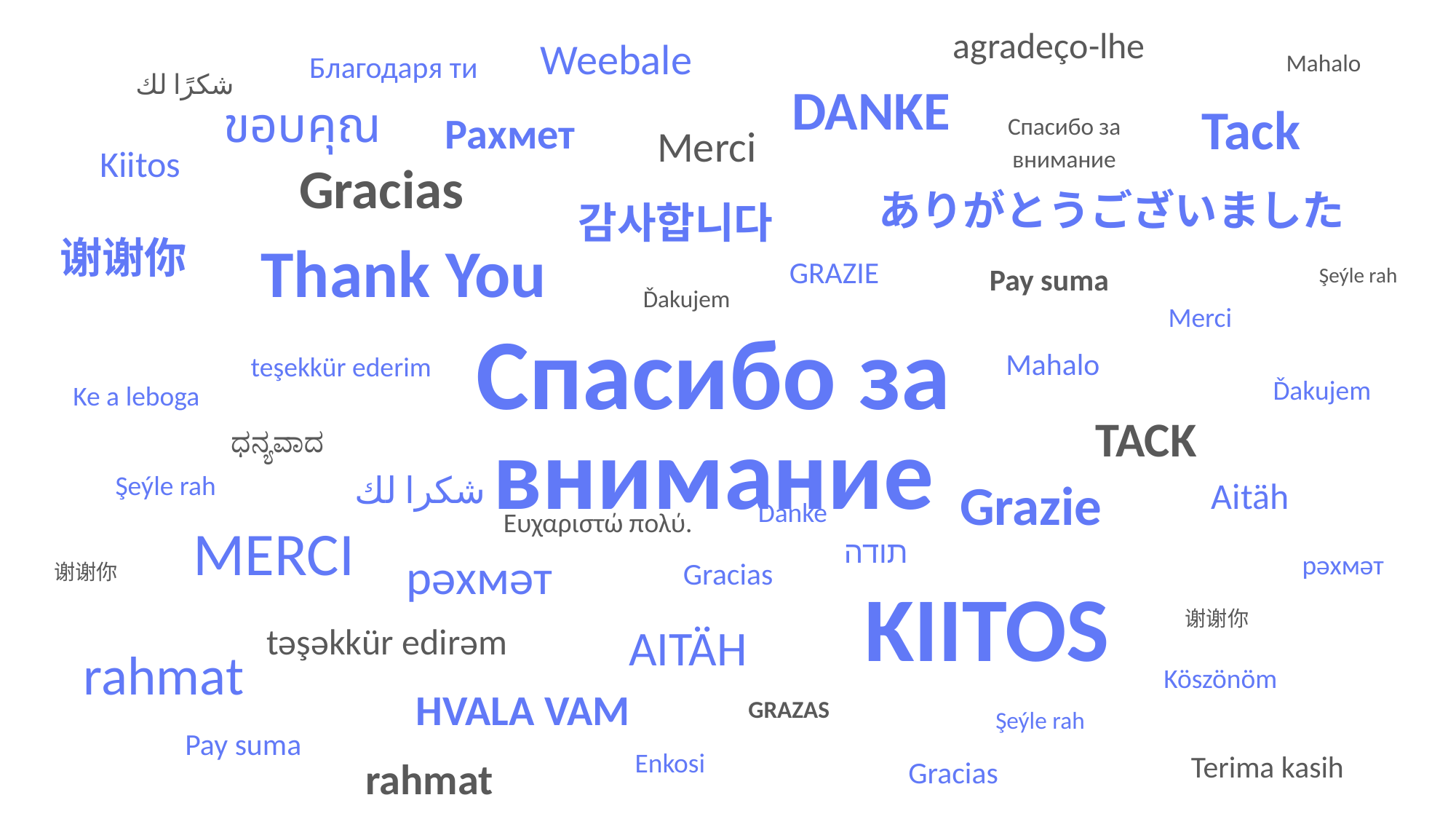

agradeço-lhe
Weebale
Благодаря ти
Mahalo
شكرًا لك
DANKE
ขอบคุณ
Tack
Рахмет
Спасибо за внимание
Merci
Kiitos
Gracias
ありがとうございました
감사합니다
Thank You
谢谢你
GRAZIE
Pay suma
Şeýle rah
Ďakujem
Merci
Спасибо за внимание
Mahalo
teşekkür ederim
Ďakujem
Ke a leboga
TACK
ಧನ್ಯವಾದ
شكرا لك
Şeýle rah
Grazie
Aitäh
Danke
Ευχαριστώ πολύ.
MERCI
תודה
рәхмәт
рәхмәт
Gracias
谢谢你
KIITOS
谢谢你
AITÄH
təşəkkür edirəm
rahmat
Köszönöm
HVALA VAM
GRAZAS
Şeýle rah
Pay suma
Enkosi
Terima kasih
rahmat
Gracias